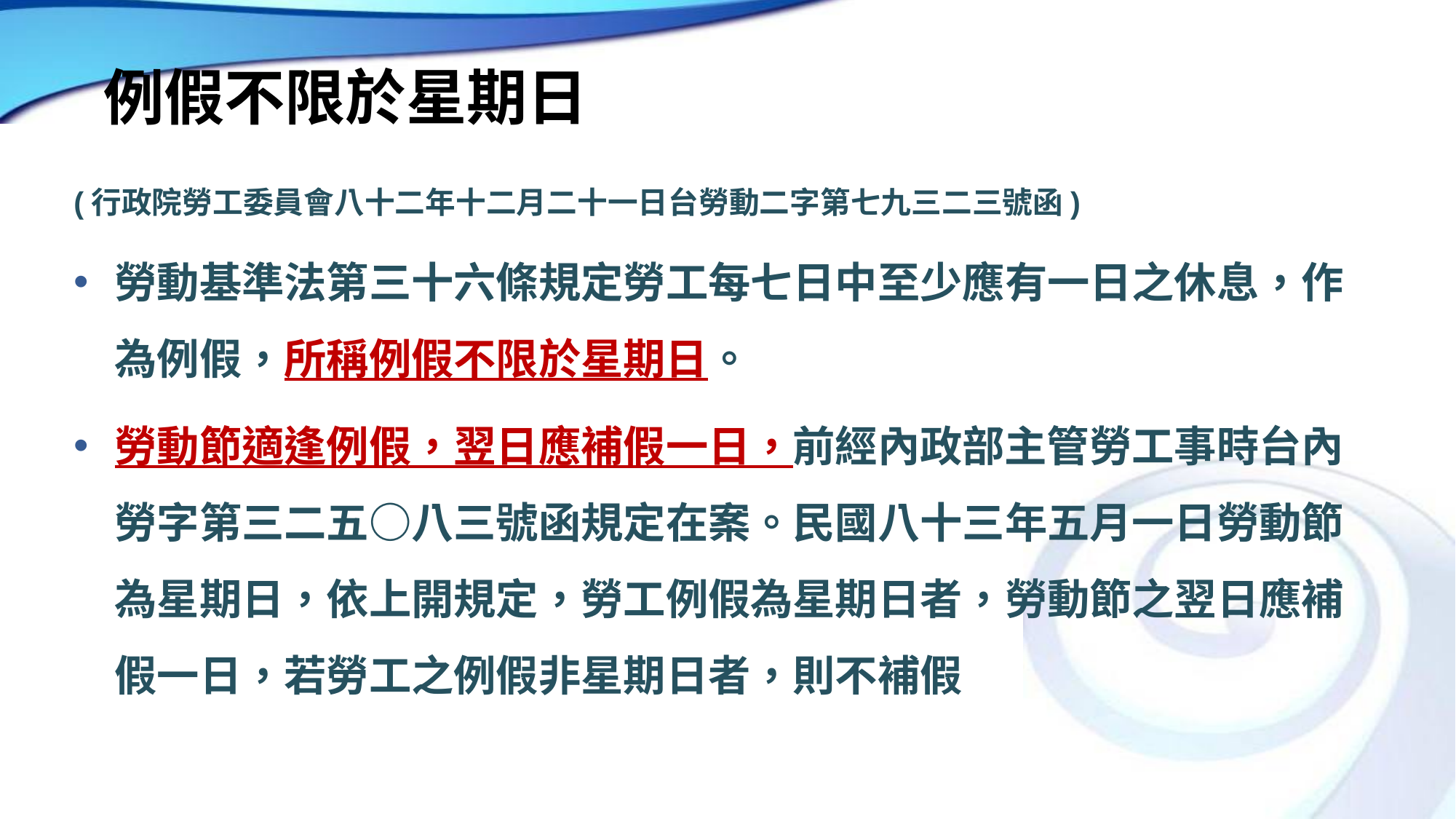

# 例假不限於星期日
(行政院勞工委員會八十二年十二月二十一日台勞動二字第七九三二三號函)
勞動基準法第三十六條規定勞工每七日中至少應有一日之休息，作為例假，所稱例假不限於星期日。
勞動節適逢例假，翌日應補假一日，前經內政部主管勞工事時台內勞字第三二五○八三號函規定在案。民國八十三年五月一日勞動節為星期日，依上開規定，勞工例假為星期日者，勞動節之翌日應補假一日，若勞工之例假非星期日者，則不補假